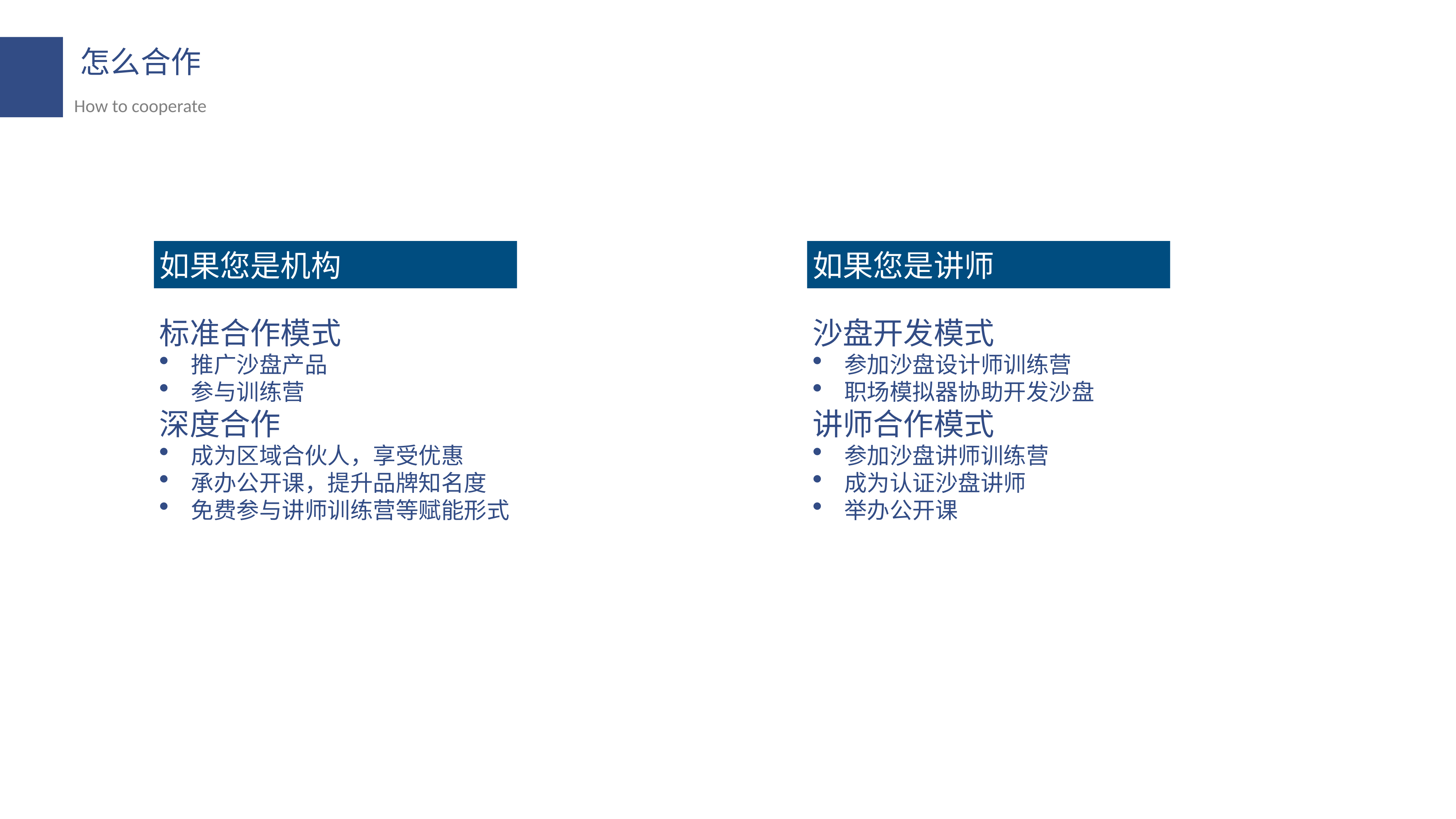

怎么合作
How to cooperate
如果您是机构
如果您是讲师
标准合作模式
推广沙盘产品
参与训练营
深度合作
成为区域合伙人，享受优惠
承办公开课，提升品牌知名度
免费参与讲师训练营等赋能形式
沙盘开发模式
参加沙盘设计师训练营
职场模拟器协助开发沙盘
讲师合作模式
参加沙盘讲师训练营
成为认证沙盘讲师
举办公开课